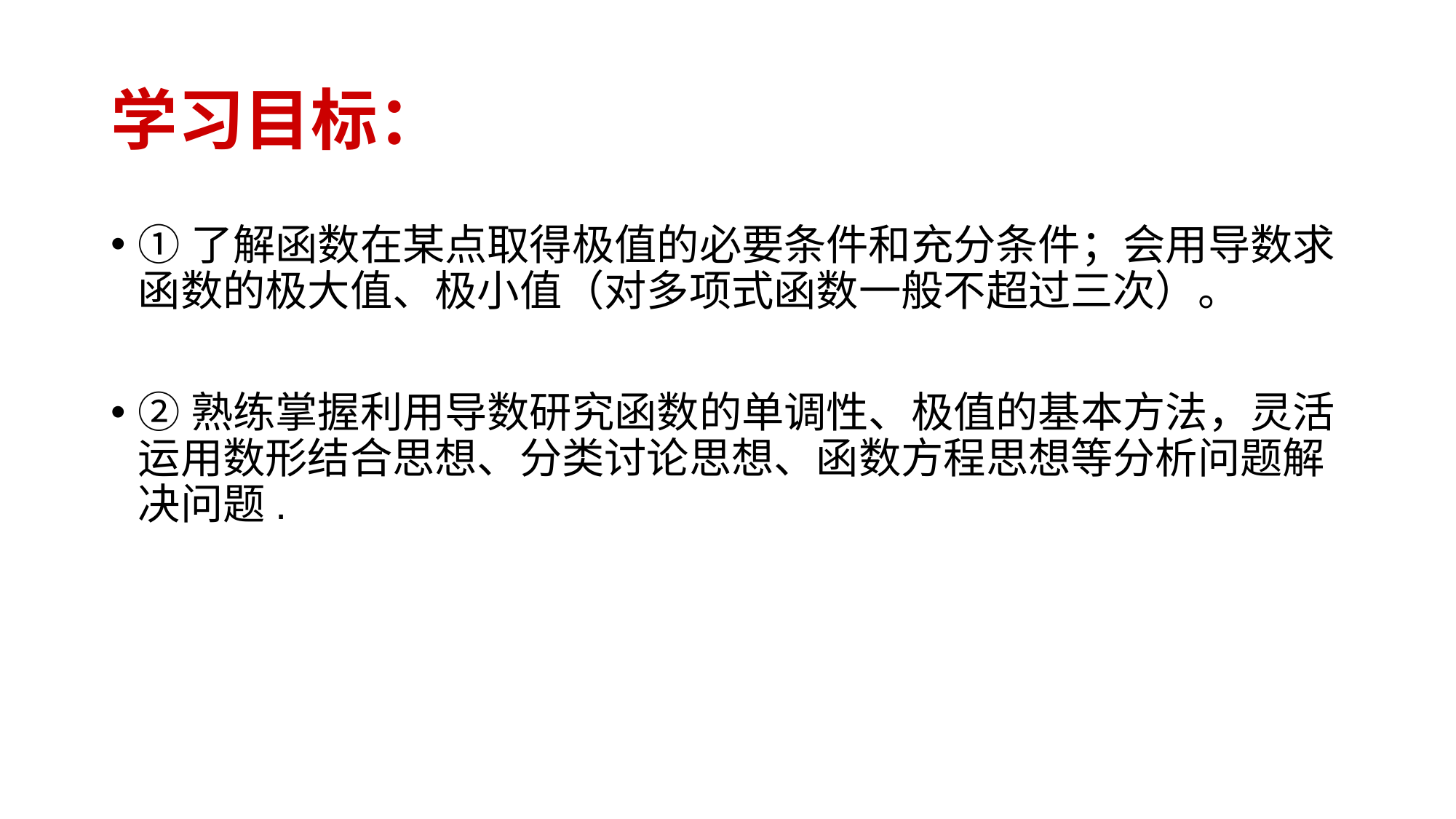

# 学习目标：
①了解函数在某点取得极值的必要条件和充分条件；会用导数求函数的极大值、极小值（对多项式函数一般不超过三次）。

②熟练掌握利用导数研究函数的单调性、极值的基本方法，灵活运用数形结合思想、分类讨论思想、函数方程思想等分析问题解决问题.